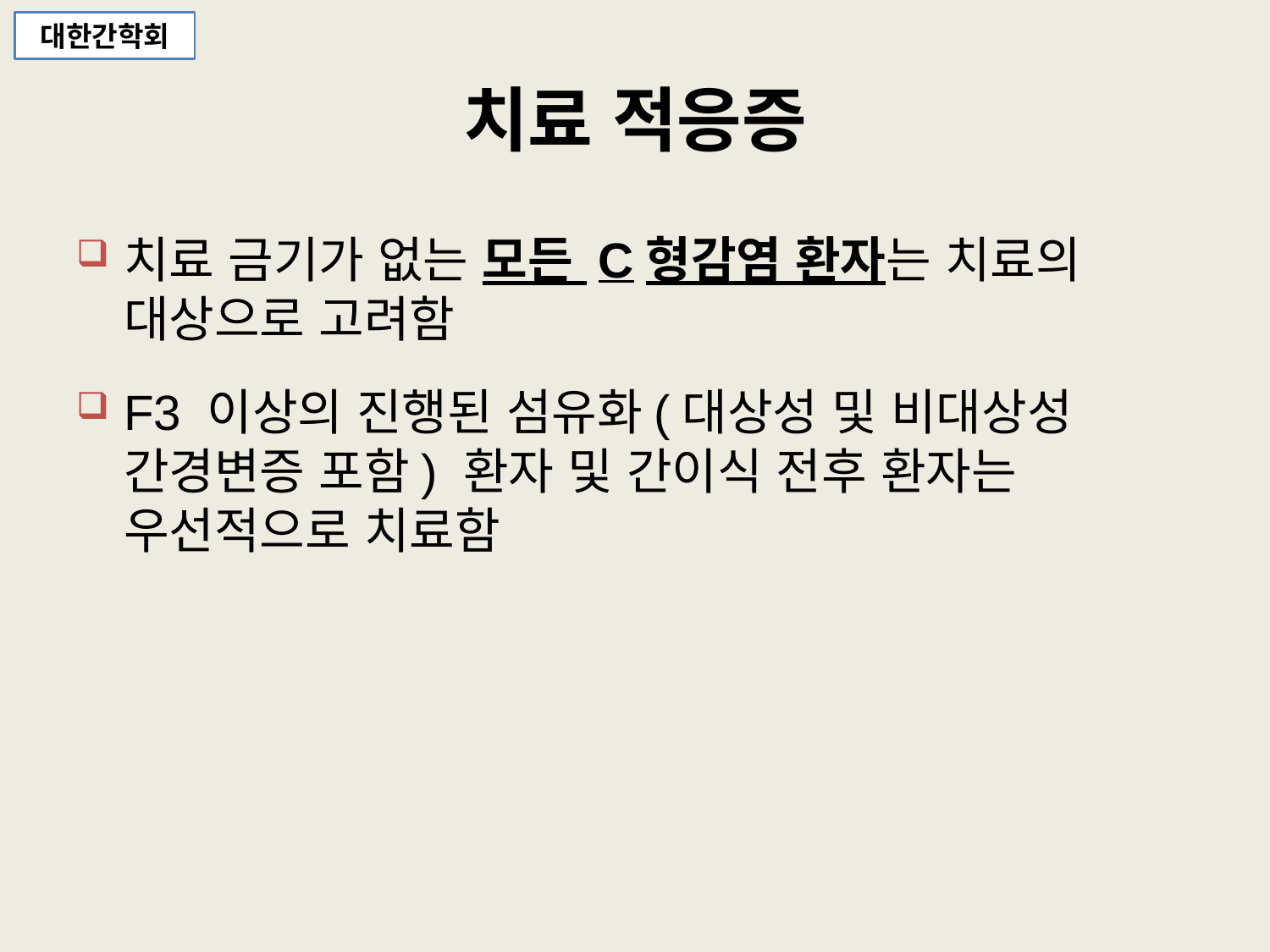

대한간학회
# 치료 적응증
치료 금기가 없는 모든 C형감염 환자는 치료의 대상으로 고려함

F3 이상의 진행된 섬유화(대상성 및 비대상성 간경변증 포함) 환자 및 간이식 전후 환자는 우선적으로 치료함